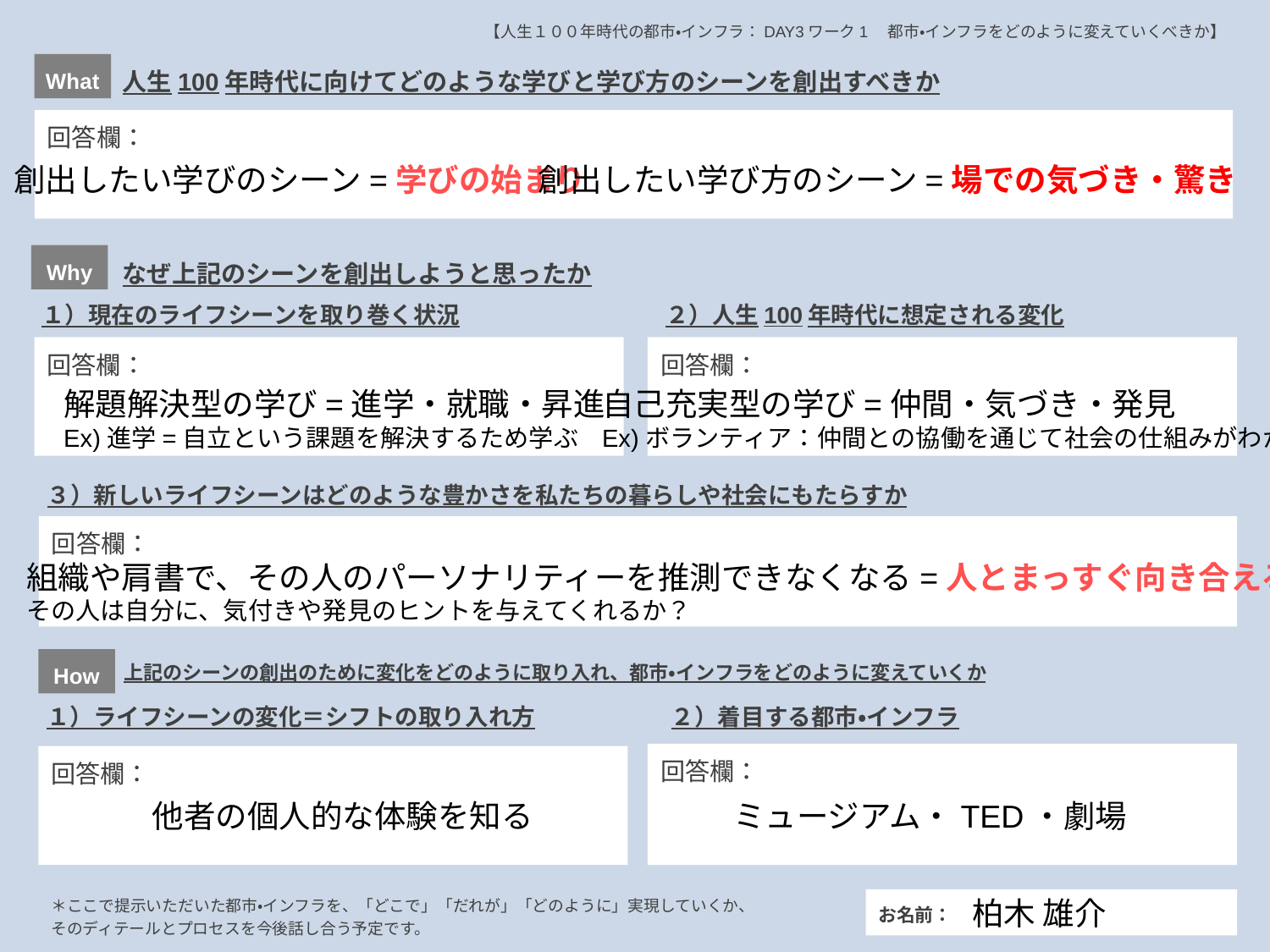

【人生１００年時代の都市・インフラ：DAY3ワーク1　都市・インフラをどのように変えていくべきか】

What
人生100年時代に向けてどのような学びと学び方のシーンを創出すべきか
回答欄：
創出したい学びのシーン=学びの始まり
創出したい学び方のシーン=場での気づき・驚き

Why
なぜ上記のシーンを創出しようと思ったか
１）現在のライフシーンを取り巻く状況
２）人生100年時代に想定される変化
回答欄：
回答欄：
解題解決型の学び=進学・就職・昇進
Ex)進学=自立という課題を解決するため学ぶ
自己充実型の学び=仲間・気づき・発見
Ex)ボランティア：仲間との協働を通じて社会の仕組みがわかる
３）新しいライフシーンはどのような豊かさを私たちの暮らしや社会にもたらすか
回答欄：
組織や肩書で、その人のパーソナリティーを推測できなくなる=人とまっすぐ向き合える社会
その人は自分に、気付きや発見のヒントを与えてくれるか？
上記のシーンの創出のために変化をどのように取り入れ、都市・インフラをどのように変えていくか

How
１）ライフシーンの変化＝シフトの取り入れ方
２）着目する都市・インフラ
回答欄：
回答欄：
他者の個人的な体験を知る
ミュージアム・TED・劇場
＊ここで提示いただいた都市・インフラを、「どこで」「だれが」「どのように」実現していくか、そのディテールとプロセスを今後話し合う予定です。
柏木 雄介
お名前：